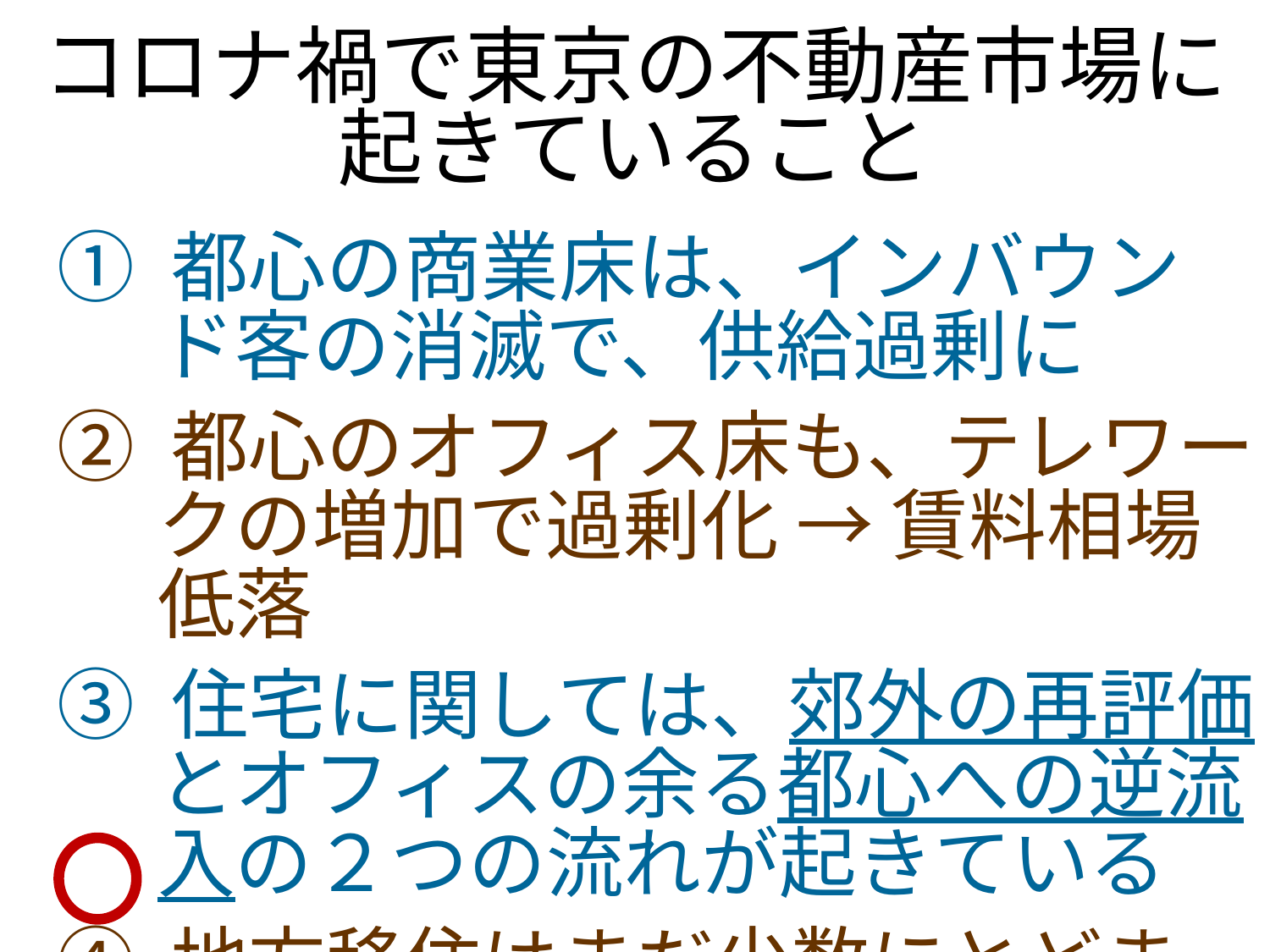

コロナ禍で東京の不動産市場に
起きていること
① 都心の商業床は、インバウンド客の消滅で、供給過剰に
② 都心のオフィス床も、テレワークの増加で過剰化 → 賃料相場低落
③ 住宅に関しては、郊外の再評価とオフィスの余る都心への逆流入の２つの流れが起きている
④ 地方移住はまだ少数にとどまる